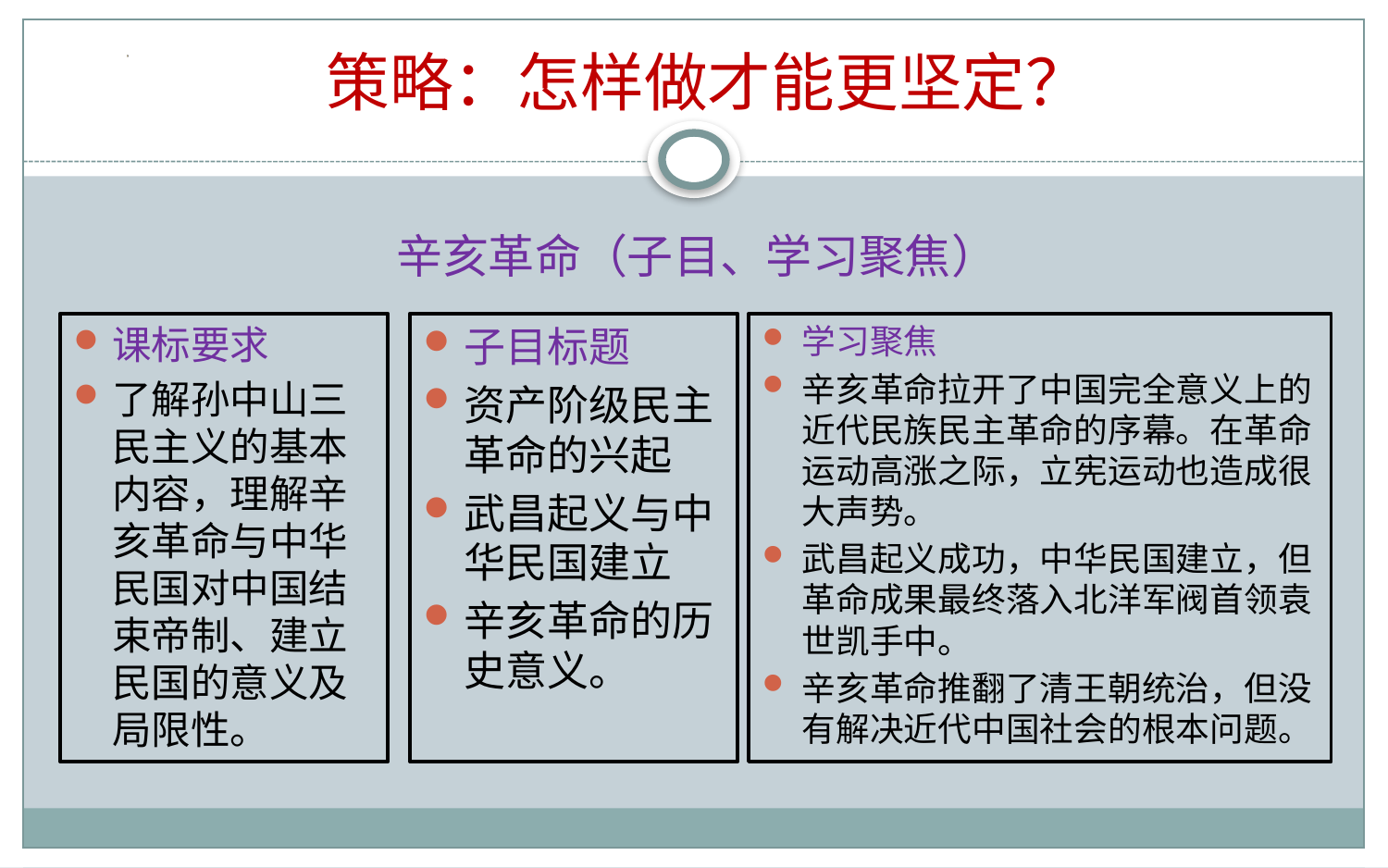

策略：怎样做才能更坚定？
# 辛亥革命（子目、学习聚焦）
课标要求
了解孙中山三民主义的基本内容，理解辛亥革命与中华民国对中国结束帝制、建立民国的意义及局限性。
子目标题
资产阶级民主革命的兴起
武昌起义与中华民国建立
辛亥革命的历史意义。
学习聚焦
辛亥革命拉开了中国完全意义上的近代民族民主革命的序幕。在革命运动高涨之际，立宪运动也造成很大声势。
武昌起义成功，中华民国建立，但革命成果最终落入北洋军阀首领袁世凯手中。
辛亥革命推翻了清王朝统治，但没有解决近代中国社会的根本问题。